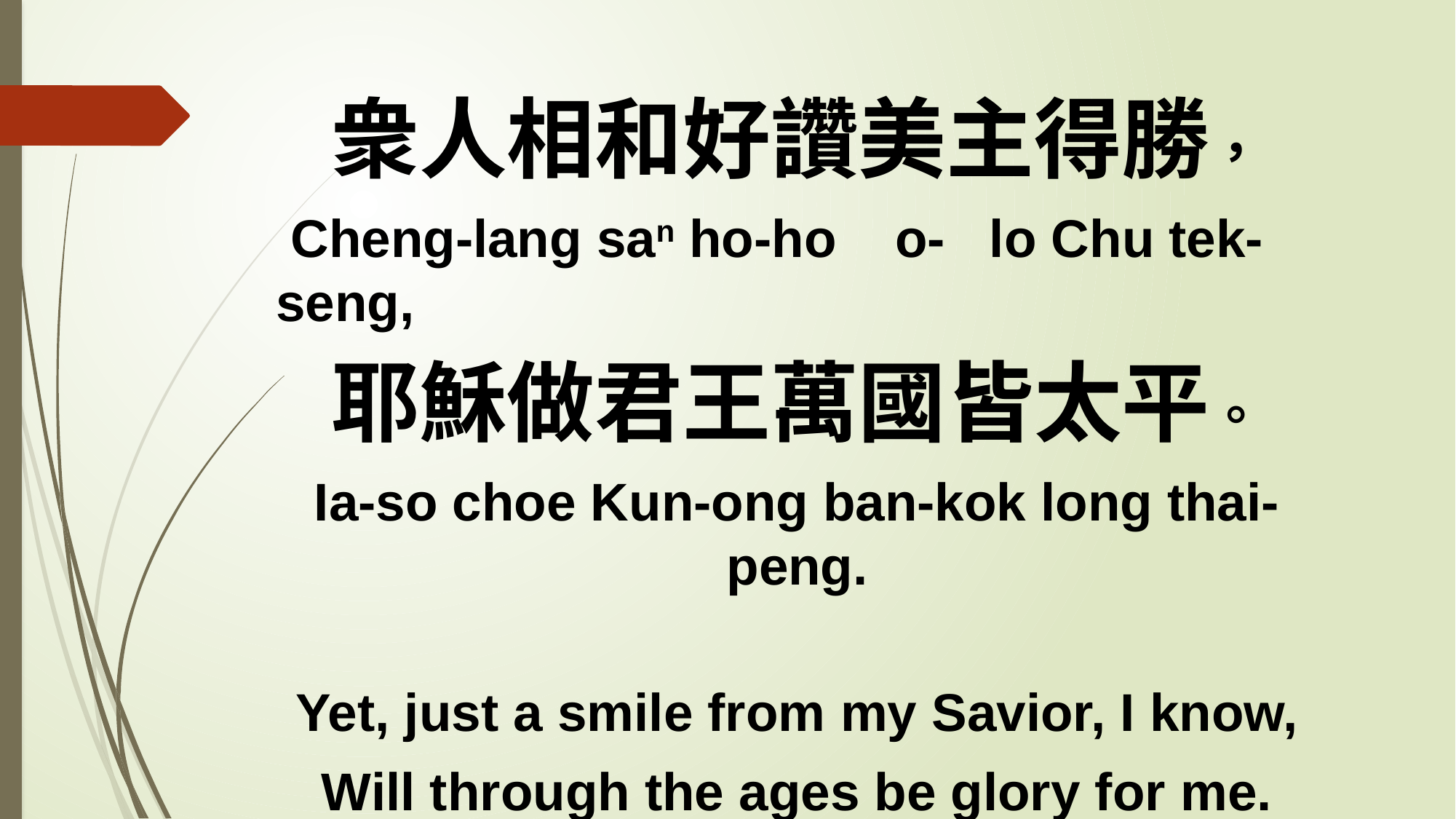

衆人相和好讚美主得勝，
 Cheng-lang san ho-ho    o-   lo Chu tek-seng,
耶穌做君王萬國皆太平。
Ia-so choe Kun-ong ban-kok long thai-peng.

Yet, just a smile from my Savior, I know,
Will through the ages be glory for me.